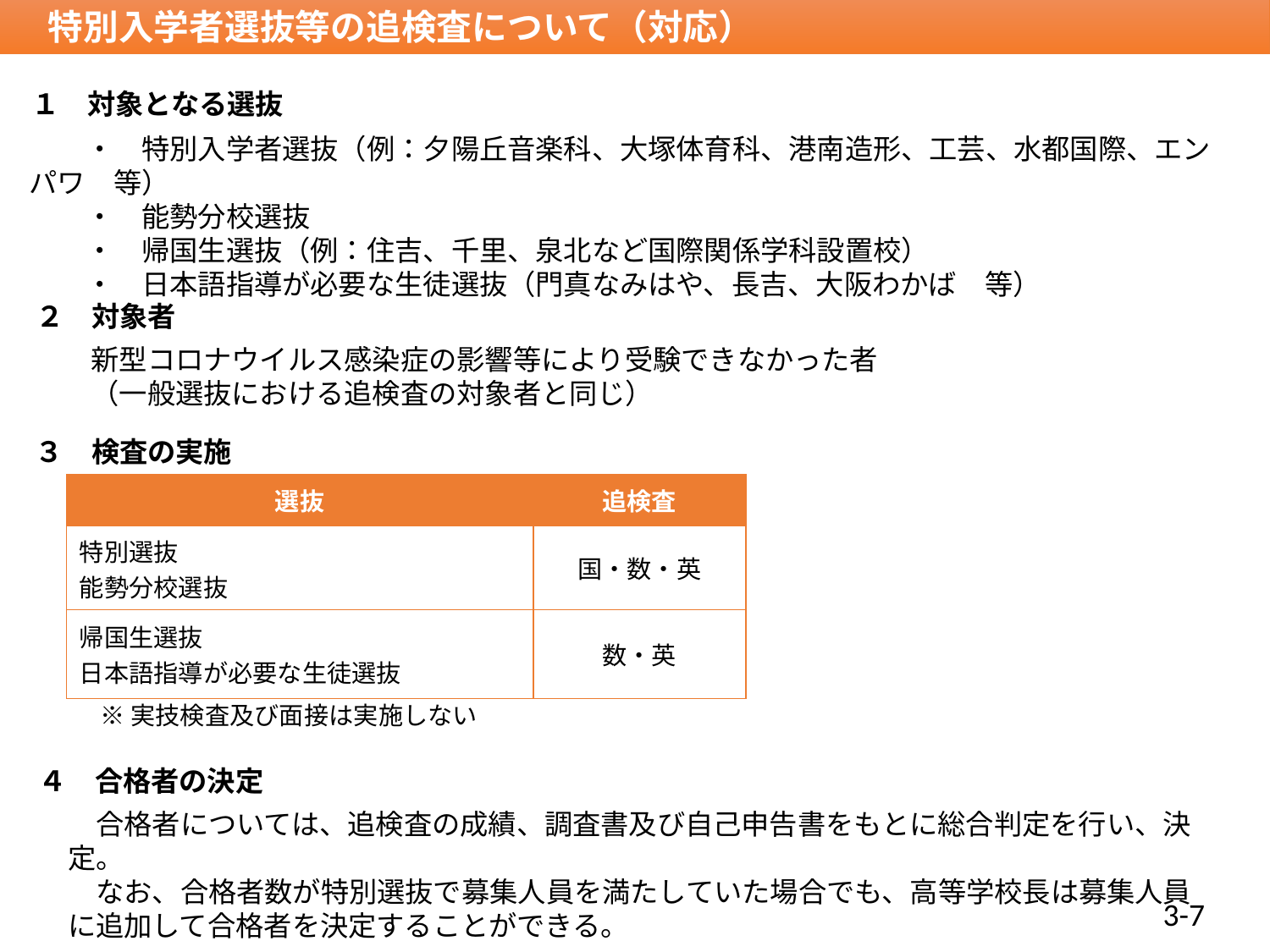

特別入学者選抜等の追検査について（対応）
１　対象となる選抜
　　・　特別入学者選抜（例：夕陽丘音楽科、大塚体育科、港南造形、工芸、水都国際、エンパワ　等）
　　・　能勢分校選抜
　　・　帰国生選抜（例：住吉、千里、泉北など国際関係学科設置校）
　　・　日本語指導が必要な生徒選抜（門真なみはや、長吉、大阪わかば　等）
２　対象者
新型コロナウイルス感染症の影響等により受験できなかった者
（一般選抜における追検査の対象者と同じ）
３　検査の実施
| 選抜 | 追検査 |
| --- | --- |
| 特別選抜 能勢分校選抜 | 国・数・英 |
| 帰国生選抜 日本語指導が必要な生徒選抜 | 数・英 |
※実技検査及び面接は実施しない
４　合格者の決定
　合格者については、追検査の成績、調査書及び自己申告書をもとに総合判定を行い、決定。
　なお、合格者数が特別選抜で募集人員を満たしていた場合でも、高等学校長は募集人員に追加して合格者を決定することができる。
3-7